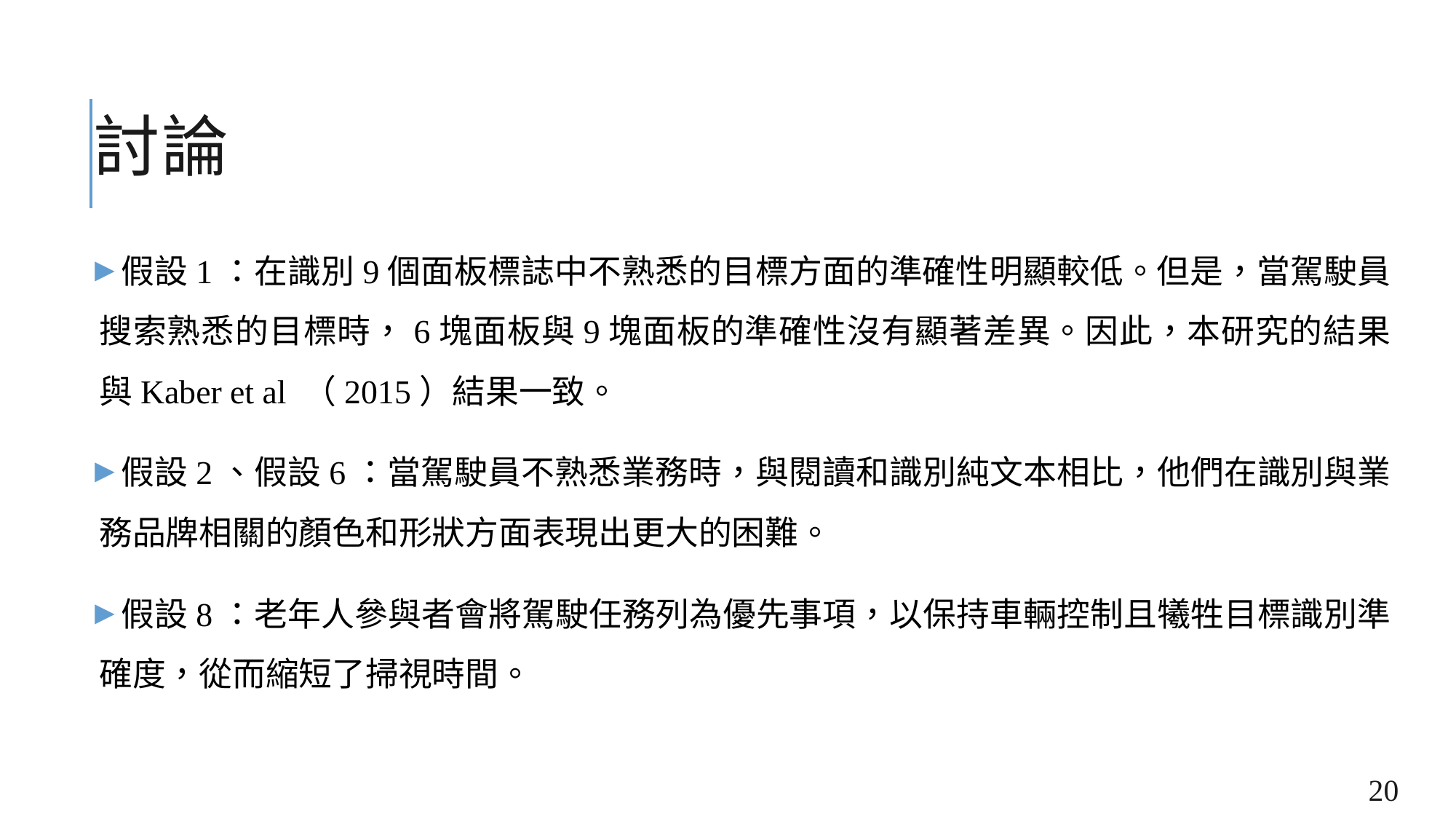

# 討論
假設1：在識別9個面板標誌中不熟悉的目標方面的準確性明顯較低。但是，當駕駛員搜索熟悉的目標時，6塊面板與9塊面板的準確性沒有顯著差異。因此，本研究的結果與Kaber et al （2015）結果一致。
假設2、假設6：當駕駛員不熟悉業務時，與閱讀和識別純文本相比，他們在識別與業務品牌相關的顏色和形狀方面表現出更大的困難。
假設8：老年人參與者會將駕駛任務列為優先事項，以保持車輛控制且犧牲目標識別準確度，從而縮短了掃視時間。
20